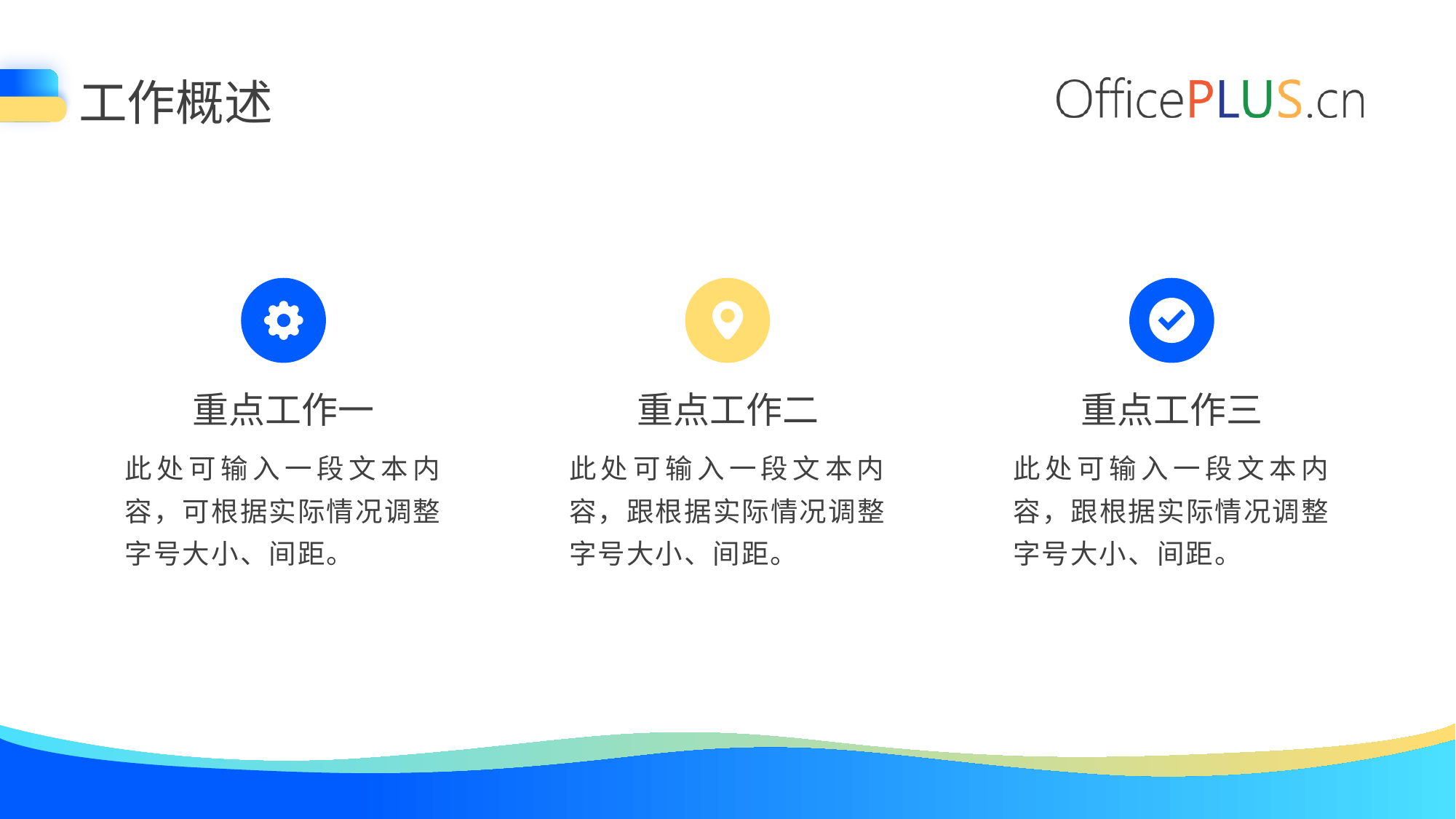

工作概述

重点工作一
重点工作二
重点工作三
此处可输入一段文本内容，可根据实际情况调整字号大小、间距。
此处可输入一段文本内容，跟根据实际情况调整字号大小、间距。
此处可输入一段文本内容，跟根据实际情况调整字号大小、间距。